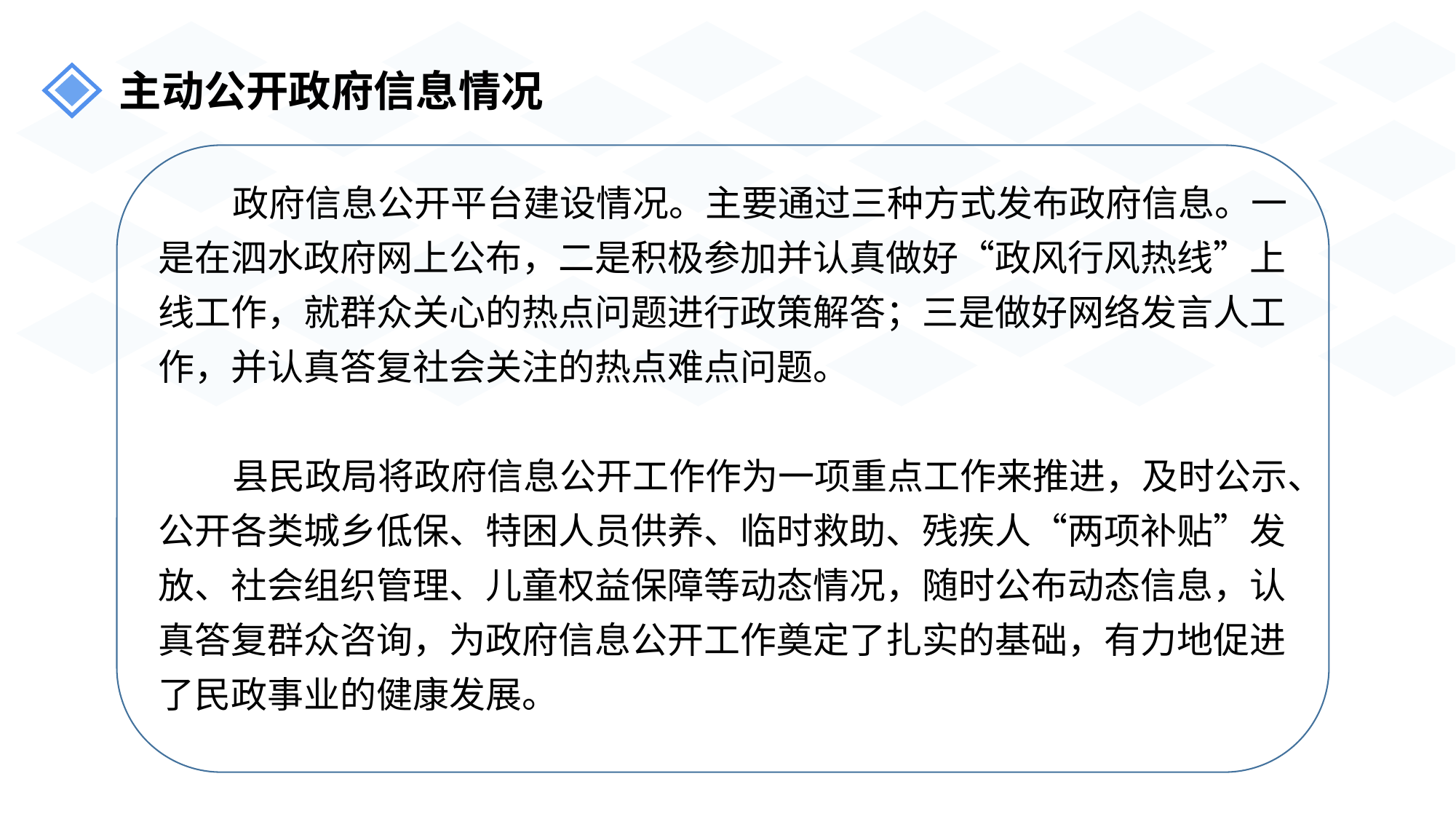

主动公开政府信息情况

        政府信息公开平台建设情况。主要通过三种方式发布政府信息。一是在泗水政府网上公布，二是积极参加并认真做好“政风行风热线”上线工作，就群众关心的热点问题进行政策解答；三是做好网络发言人工作，并认真答复社会关注的热点难点问题。

        县民政局将政府信息公开工作作为一项重点工作来推进，及时公示、公开各类城乡低保、特困人员供养、临时救助、残疾人“两项补贴”发放、社会组织管理、儿童权益保障等动态情况，随时公布动态信息，认真答复群众咨询，为政府信息公开工作奠定了扎实的基础，有力地促进了民政事业的健康发展。